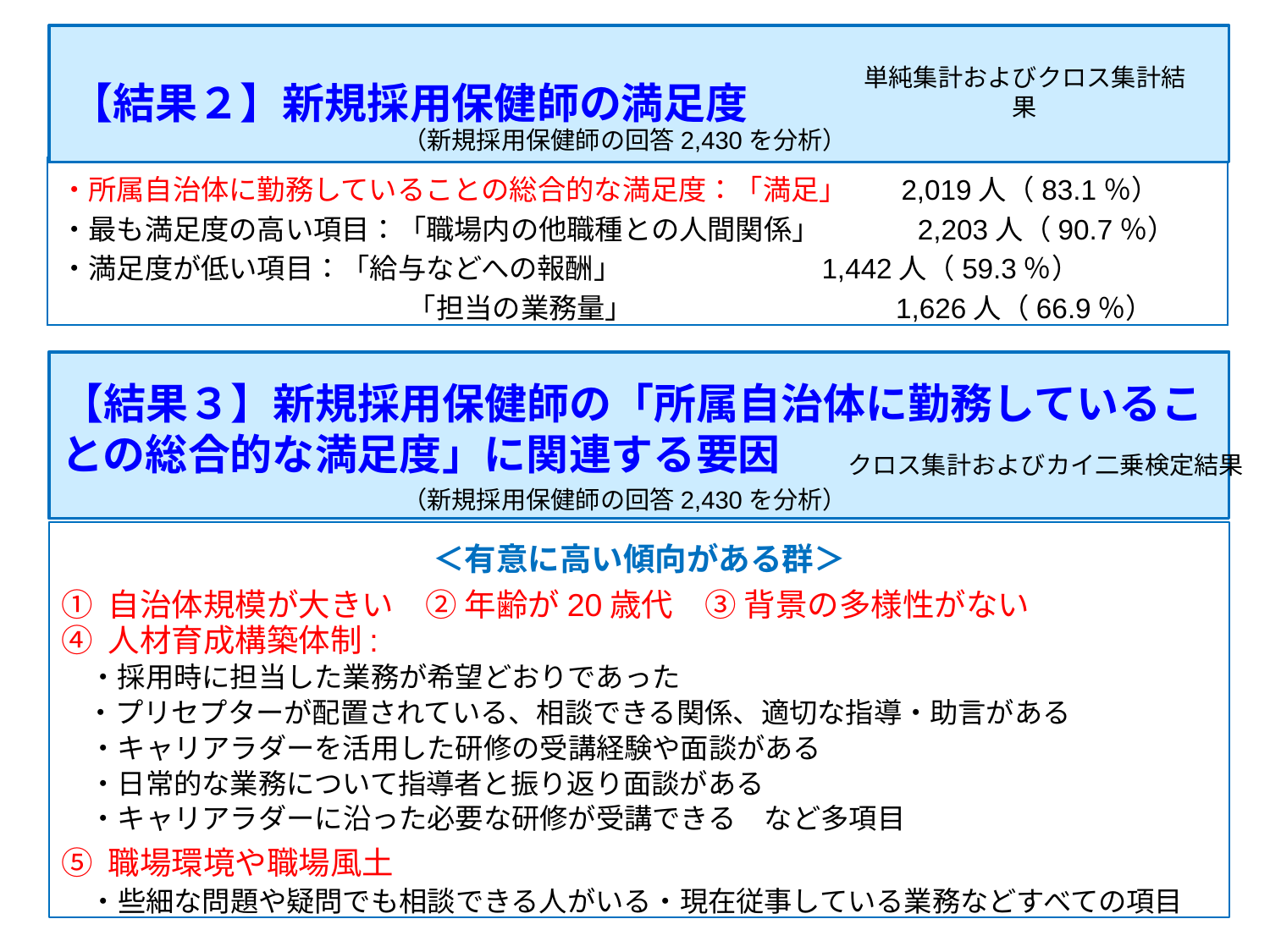

【結果２】新規採用保健師の満足度
単純集計およびクロス集計結果
　（新規採用保健師の回答2,430を分析）
・所属自治体に勤務していることの総合的な満足度：「満足」　   2,019人（83.1％）
・最も満足度の高い項目：「職場内の他職種との人間関係」　 　　2,203人（90.7％）
・満足度が低い項目：「給与などへの報酬」      　                    1,442人（59.3％）
　　　　　　　　    　　　  「担当の業務量」　　                       　    1,626人（66.9％）
【結果３】新規採用保健師の「所属自治体に勤務していることの総合的な満足度」に関連する要因
クロス集計およびカイ二乗検定結果
　（新規採用保健師の回答2,430を分析）
＜有意に高い傾向がある群＞
① 自治体規模が大きい　② 年齢が20歳代　③ 背景の多様性がない
④ 人材育成構築体制:
　・採用時に担当した業務が希望どおりであった
   ・プリセプターが配置されている、相談できる関係、適切な指導・助言がある
　・キャリアラダーを活用した研修の受講経験や面談がある
　・日常的な業務について指導者と振り返り面談がある
　・キャリアラダーに沿った必要な研修が受講できる　など多項目
⑤ 職場環境や職場風土
　・些細な問題や疑問でも相談できる人がいる・現在従事している業務などすべての項目